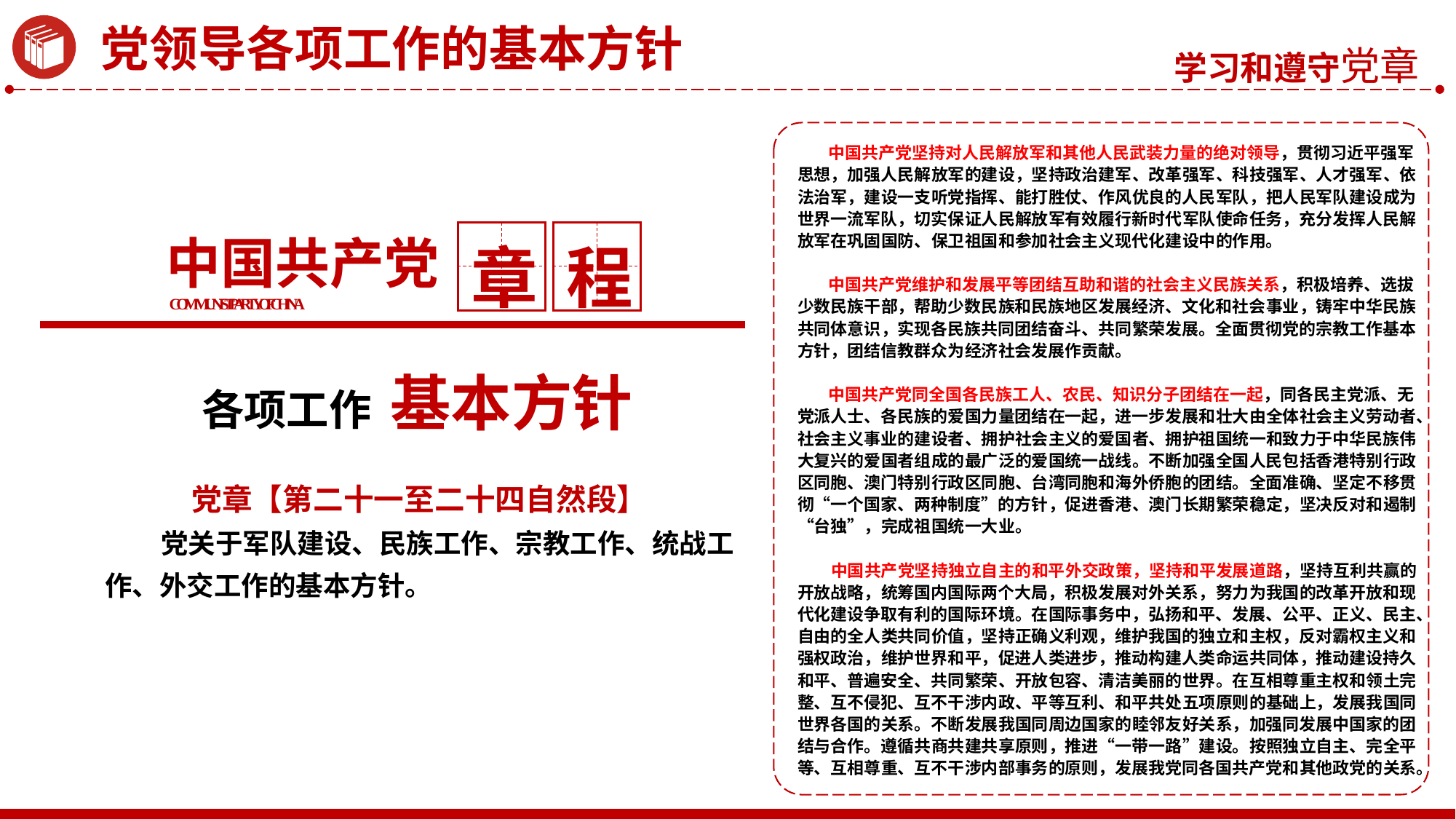

党领导各项工作的基本方针

       中国共产党坚持对人民解放军和其他人民武装力量的绝对领导，贯彻习近平强军思想，加强人民解放军的建设，坚持政治建军、改革强军、科技强军、人才强军、依法治军，建设一支听党指挥、能打胜仗、作风优良的人民军队，把人民军队建设成为世界一流军队，切实保证人民解放军有效履行新时代军队使命任务，充分发挥人民解放军在巩固国防、保卫祖国和参加社会主义现代化建设中的作用。

       中国共产党维护和发展平等团结互助和谐的社会主义民族关系，积极培养、选拔少数民族干部，帮助少数民族和民族地区发展经济、文化和社会事业，铸牢中华民族共同体意识，实现各民族共同团结奋斗、共同繁荣发展。全面贯彻党的宗教工作基本方针，团结信教群众为经济社会发展作贡献。

       中国共产党同全国各民族工人、农民、知识分子团结在一起，同各民主党派、无党派人士、各民族的爱国力量团结在一起，进一步发展和壮大由全体社会主义劳动者、社会主义事业的建设者、拥护社会主义的爱国者、拥护祖国统一和致力于中华民族伟大复兴的爱国者组成的最广泛的爱国统一战线。不断加强全国人民包括香港特别行政区同胞、澳门特别行政区同胞、台湾同胞和海外侨胞的团结。全面准确、坚定不移贯彻“一个国家、两种制度”的方针，促进香港、澳门长期繁荣稳定，坚决反对和遏制“台独”，完成祖国统一大业。

　　中国共产党坚持独立自主的和平外交政策，坚持和平发展道路，坚持互利共赢的开放战略，统筹国内国际两个大局，积极发展对外关系，努力为我国的改革开放和现代化建设争取有利的国际环境。在国际事务中，弘扬和平、发展、公平、正义、民主、自由的全人类共同价值，坚持正确义利观，维护我国的独立和主权，反对霸权主义和强权政治，维护世界和平，促进人类进步，推动构建人类命运共同体，推动建设持久和平、普遍安全、共同繁荣、开放包容、清洁美丽的世界。在互相尊重主权和领土完整、互不侵犯、互不干涉内政、平等互利、和平共处五项原则的基础上，发展我国同世界各国的关系。不断发展我国同周边国家的睦邻友好关系，加强同发展中国家的团结与合作。遵循共商共建共享原则，推进“一带一路”建设。按照独立自主、完全平等、互相尊重、互不干涉内部事务的原则，发展我党同各国共产党和其他政党的关系。
中国共产党
章

程

COMMUNIST PARTY OF CHINA

各项工作  基本方针
党章【第二十一至二十四自然段】
        党关于军队建设、民族工作、宗教工作、统战工作、外交工作的基本方针。